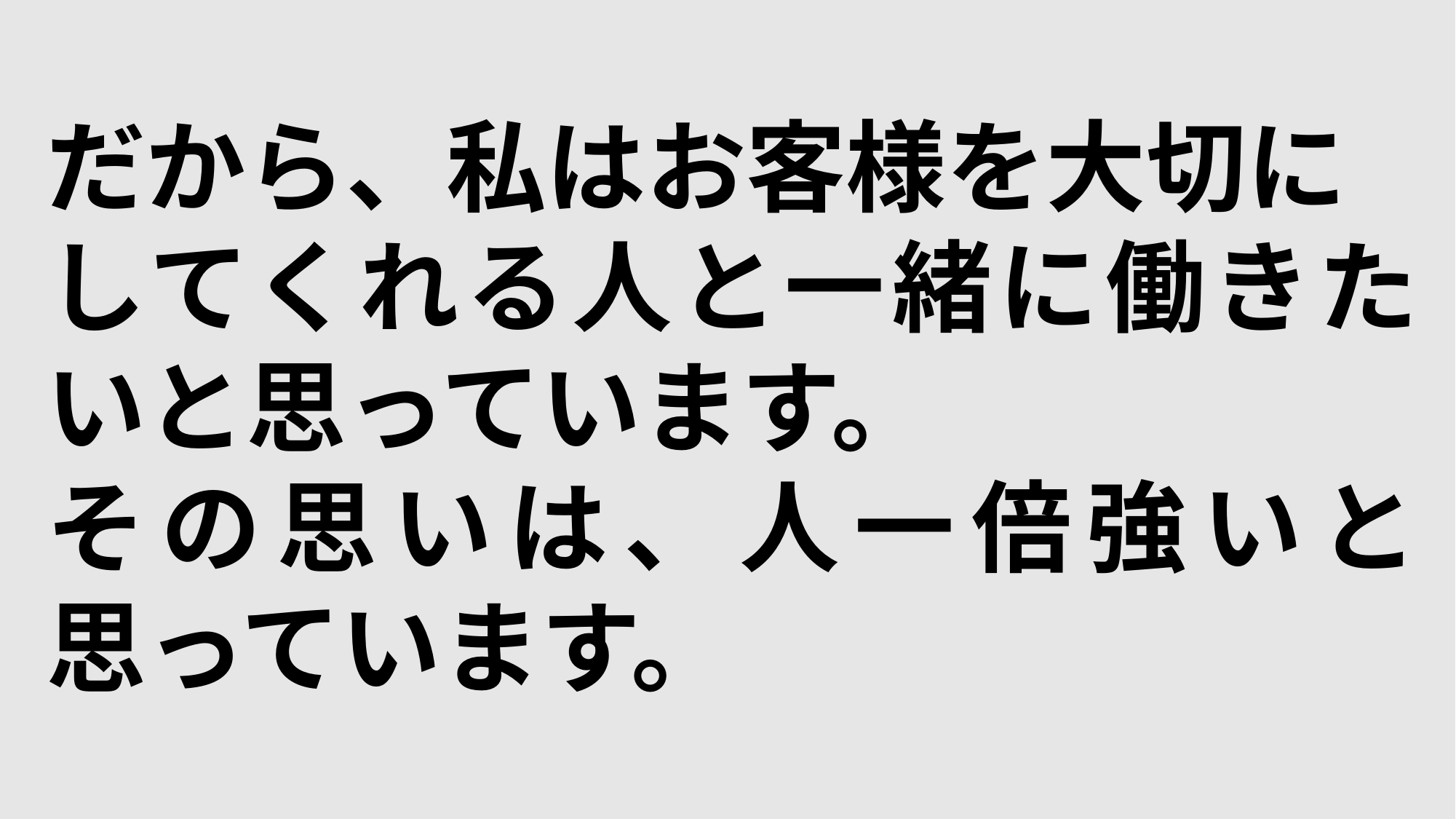

だから、私はお客様を大切に
してくれる人と一緒に働きたいと思っています。
その思いは、人一倍強いと思っています。